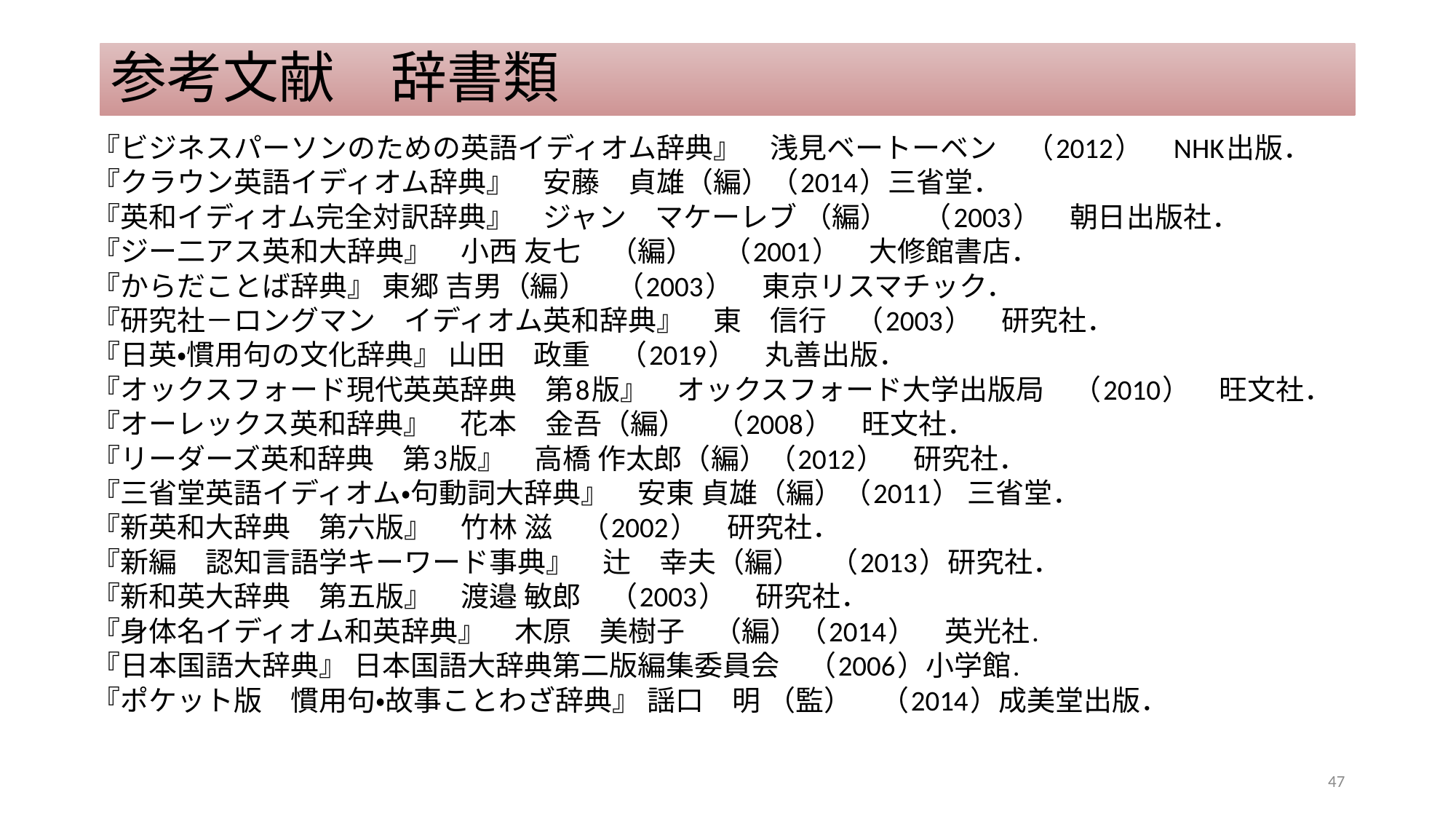

# 参考文献　辞書類
『ビジネスパーソンのための英語イディオム辞典』　浅見ベートーベン　（2012）　NHK出版．
『クラウン英語イディオム辞典』　安藤　貞雄（編）（2014）三省堂．
『英和イディオム完全対訳辞典』　ジャン　マケーレブ （編） 　（2003）　朝日出版社．
『ジー二アス英和大辞典』　小西 友七　（編）　（2001）　大修館書店．
『からだことば辞典』 東郷 吉男（編）　（2003）　東京リスマチック．
『研究社－ロングマン　イディオム英和辞典』　東　信行　（2003）　研究社．
『日英・慣用句の文化辞典』 山田　政重　（2019）　丸善出版．
『オックスフォード現代英英辞典　第8版』　オックスフォード大学出版局　（2010）　旺文社．
『オーレックス英和辞典』　花本　金吾（編）　（2008）　旺文社．
『リーダーズ英和辞典　第3版』　高橋 作太郎（編）（2012）　研究社．
『三省堂英語イディオム・句動詞大辞典』　安東 貞雄（編）（2011） 三省堂．
『新英和大辞典　第六版』　竹林 滋　（2002）　研究社．
『新編　認知言語学キーワード事典』　辻　幸夫（編）　（2013）研究社．
『新和英大辞典　第五版』　渡邉 敏郎　（2003）　研究社．
『身体名イディオム和英辞典』　木原　美樹子　（編）（2014）　英光社.
『日本国語大辞典』 日本国語大辞典第二版編集委員会　（2006）小学館.
『ポケット版　慣用句・故事ことわざ辞典』 謡口　明 （監）　（2014）成美堂出版．

47